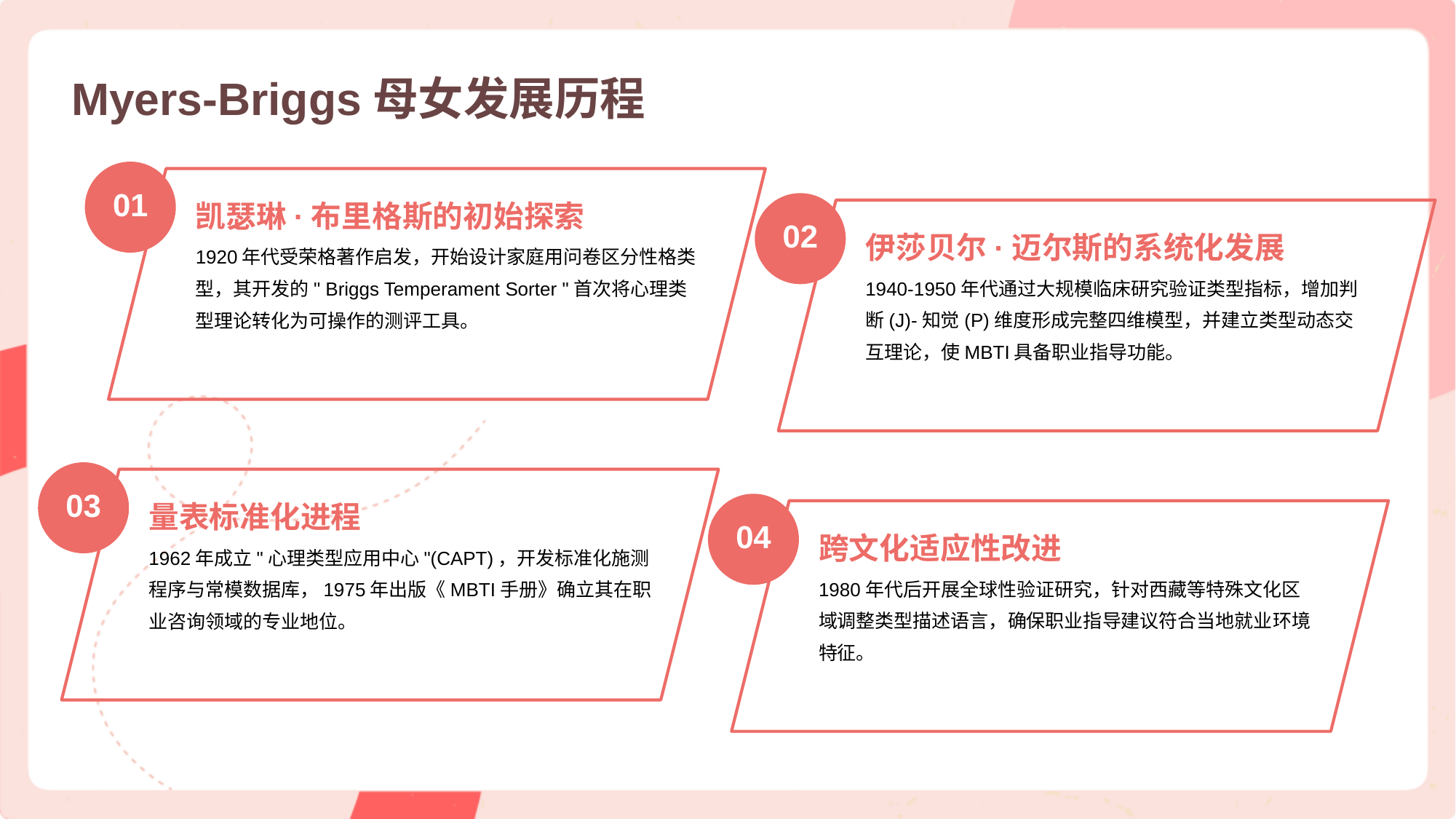

Myers-Briggs母女发展历程

01
凯瑟琳·布里格斯的初始探索

02
伊莎贝尔·迈尔斯的系统化发展
1920年代受荣格著作启发，开始设计家庭用问卷区分性格类型，其开发的" Briggs Temperament Sorter "首次将心理类型理论转化为可操作的测评工具。
1940-1950年代通过大规模临床研究验证类型指标，增加判断(J)-知觉(P)维度形成完整四维模型，并建立类型动态交互理论，使MBTI具备职业指导功能。

03
量表标准化进程

04
跨文化适应性改进
1962年成立"心理类型应用中心"(CAPT)，开发标准化施测程序与常模数据库，1975年出版《MBTI手册》确立其在职业咨询领域的专业地位。
1980年代后开展全球性验证研究，针对西藏等特殊文化区域调整类型描述语言，确保职业指导建议符合当地就业环境特征。